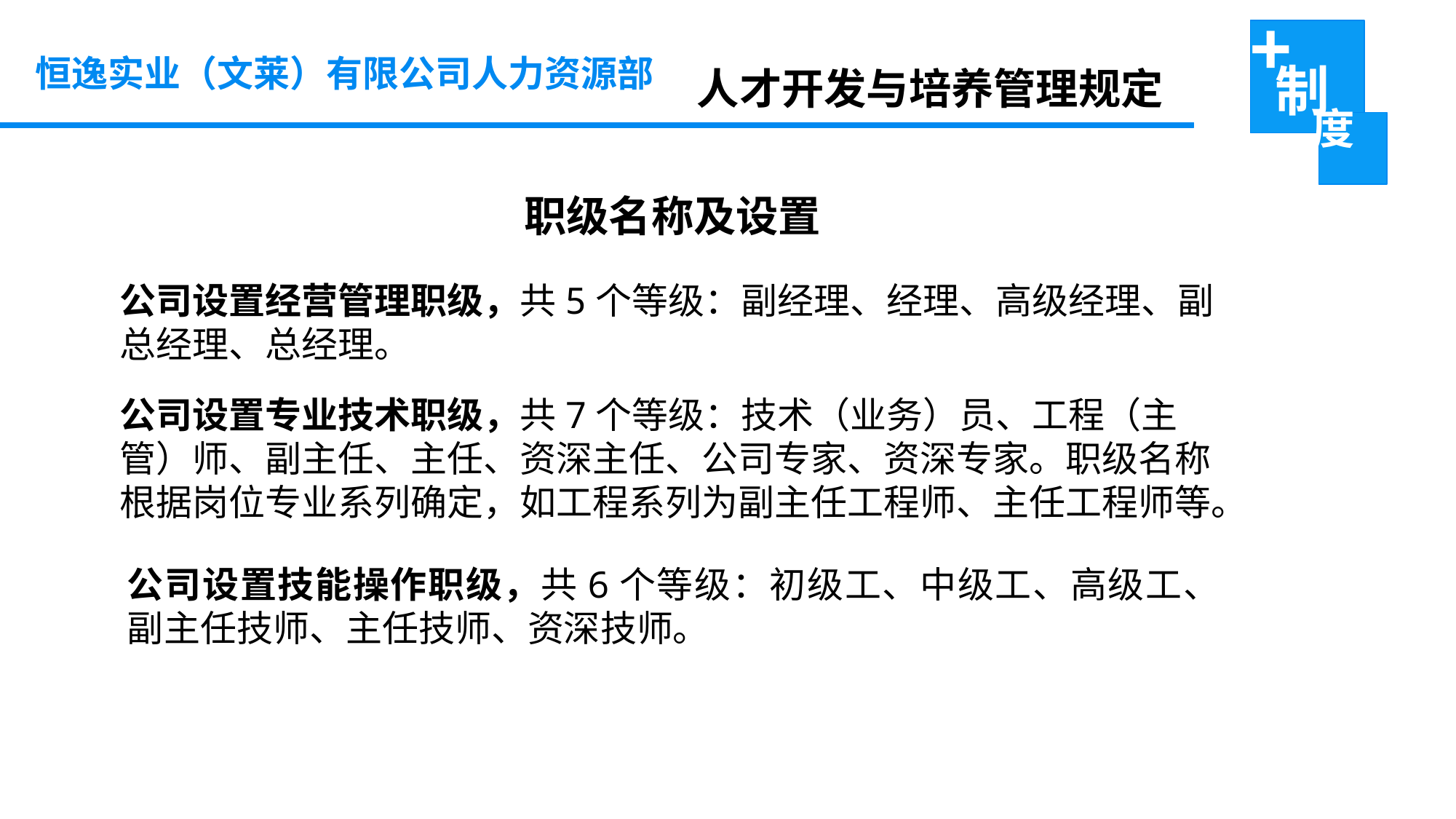

恒逸实业（文莱）有限公司人力资源部
人才开发与培养管理规定
职级名称及设置
公司设置经营管理职级，共5个等级：副经理、经理、高级经理、副总经理、总经理。
公司设置专业技术职级，共7个等级：技术（业务）员、工程（主管）师、副主任、主任、资深主任、公司专家、资深专家。职级名称根据岗位专业系列确定，如工程系列为副主任工程师、主任工程师等。
公司设置技能操作职级，共6个等级：初级工、中级工、高级工、副主任技师、主任技师、资深技师。